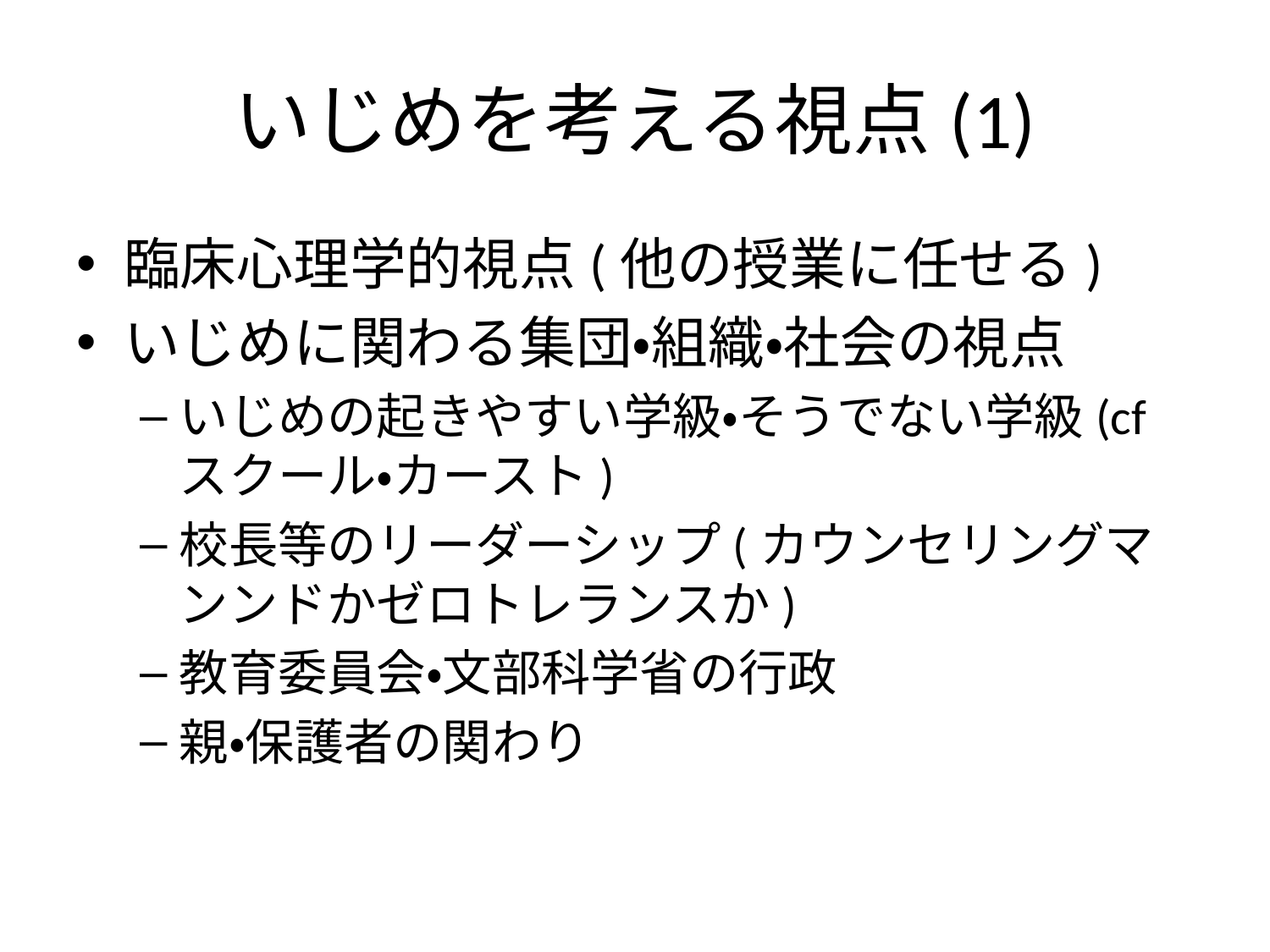

# いじめを考える視点(1)
臨床心理学的視点(他の授業に任せる)
いじめに関わる集団・組織・社会の視点
いじめの起きやすい学級・そうでない学級(cf スクール・カースト)
校長等のリーダーシップ(カウンセリングマンンドかゼロトレランスか)
教育委員会・文部科学省の行政
親・保護者の関わり